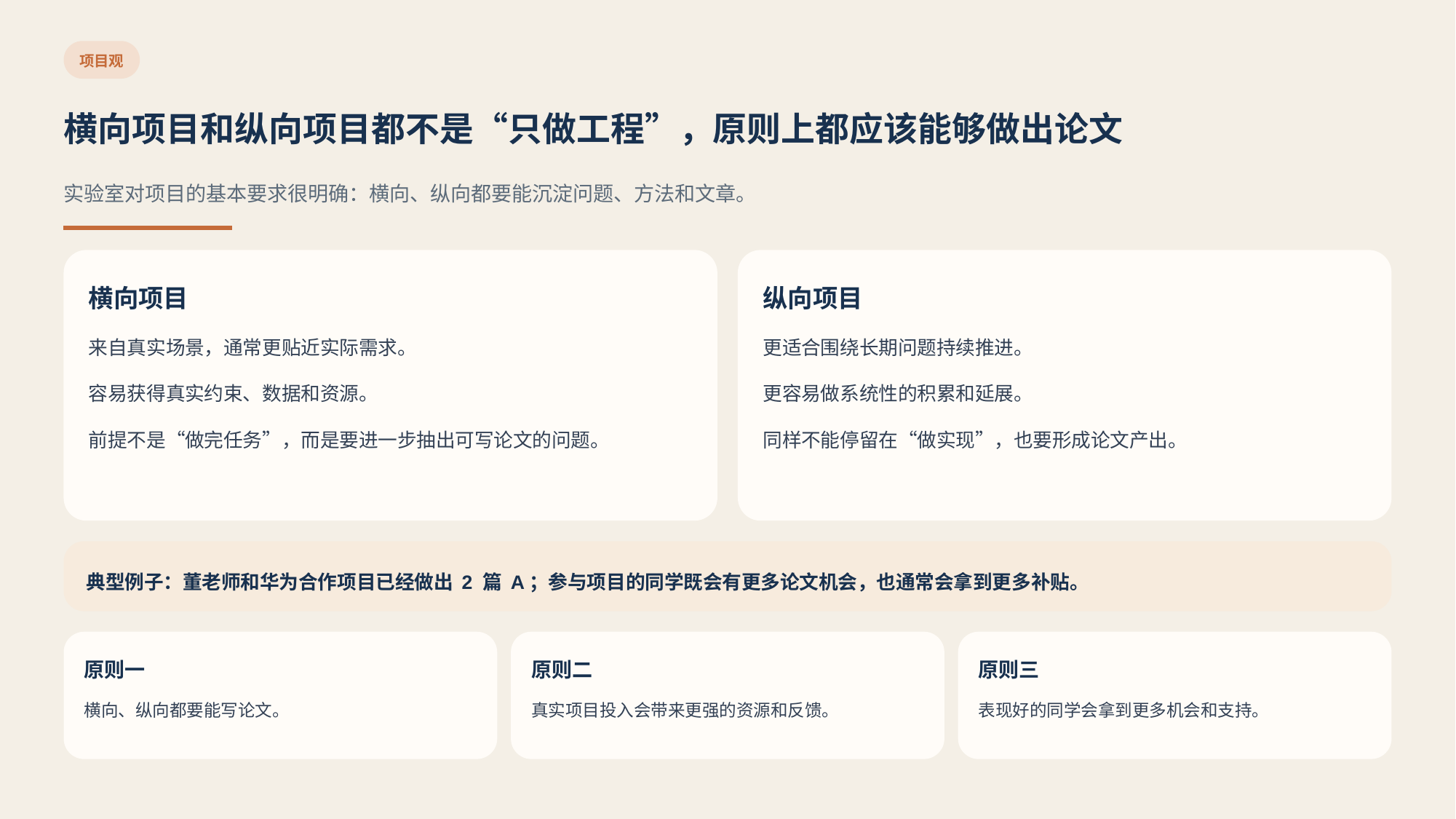

项目观
横向项目和纵向项目都不是“只做工程”，原则上都应该能够做出论文
实验室对项目的基本要求很明确：横向、纵向都要能沉淀问题、方法和文章。

横向项目
纵向项目
来自真实场景，通常更贴近实际需求。
更适合围绕长期问题持续推进。
容易获得真实约束、数据和资源。
更容易做系统性的积累和延展。
前提不是“做完任务”，而是要进一步抽出可写论文的问题。
同样不能停留在“做实现”，也要形成论文产出。

典型例子：董老师和华为合作项目已经做出 2 篇 A；参与项目的同学既会有更多论文机会，也通常会拿到更多补贴。

原则一
原则二
原则三
横向、纵向都要能写论文。
真实项目投入会带来更强的资源和反馈。
表现好的同学会拿到更多机会和支持。